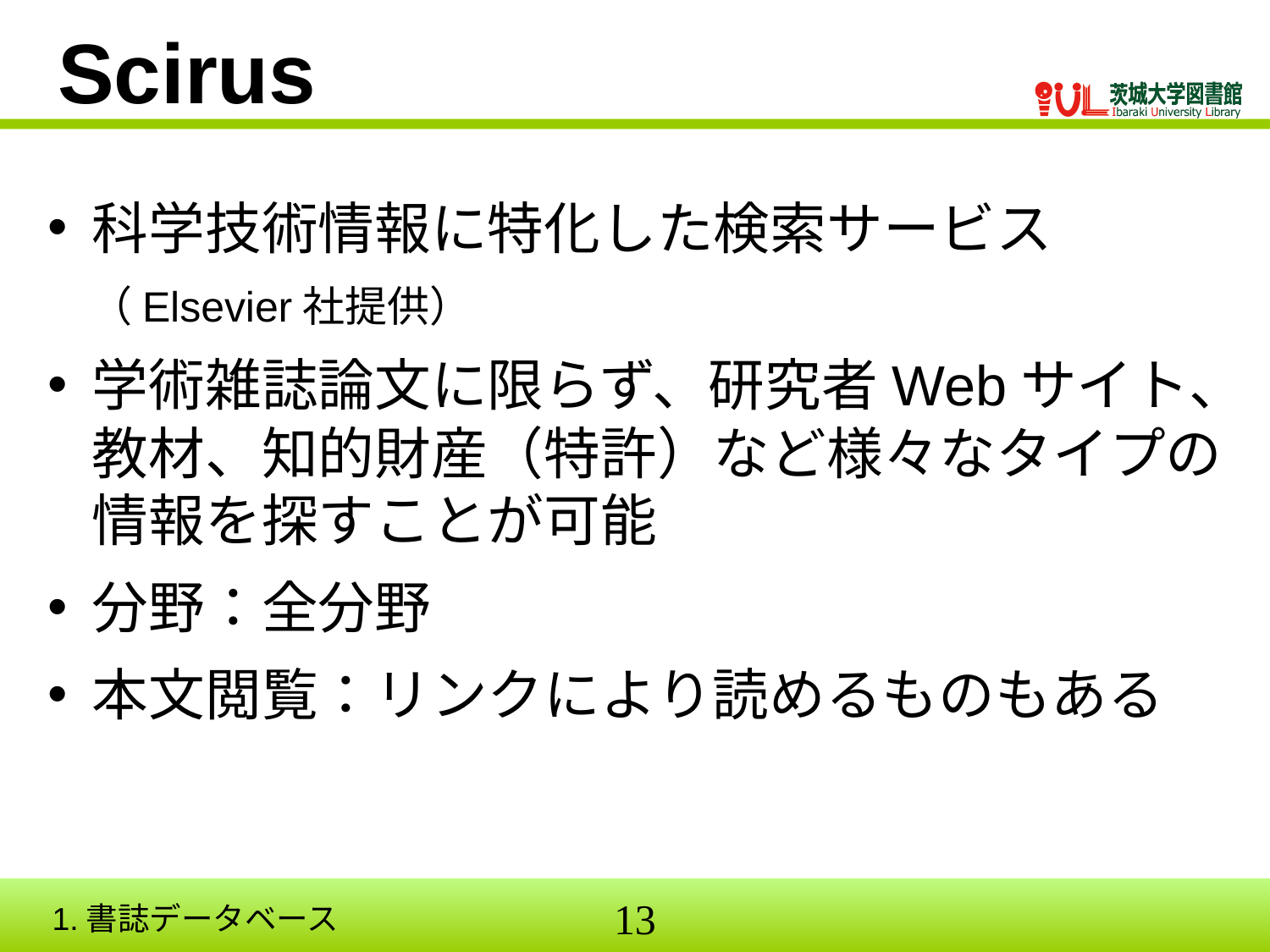

Scirus
科学技術情報に特化した検索サービス
　（Elsevier社提供）
学術雑誌論文に限らず、研究者Webサイト、教材、知的財産（特許）など様々なタイプの情報を探すことが可能
分野：全分野
本文閲覧：リンクにより読めるものもある
1.書誌データベース